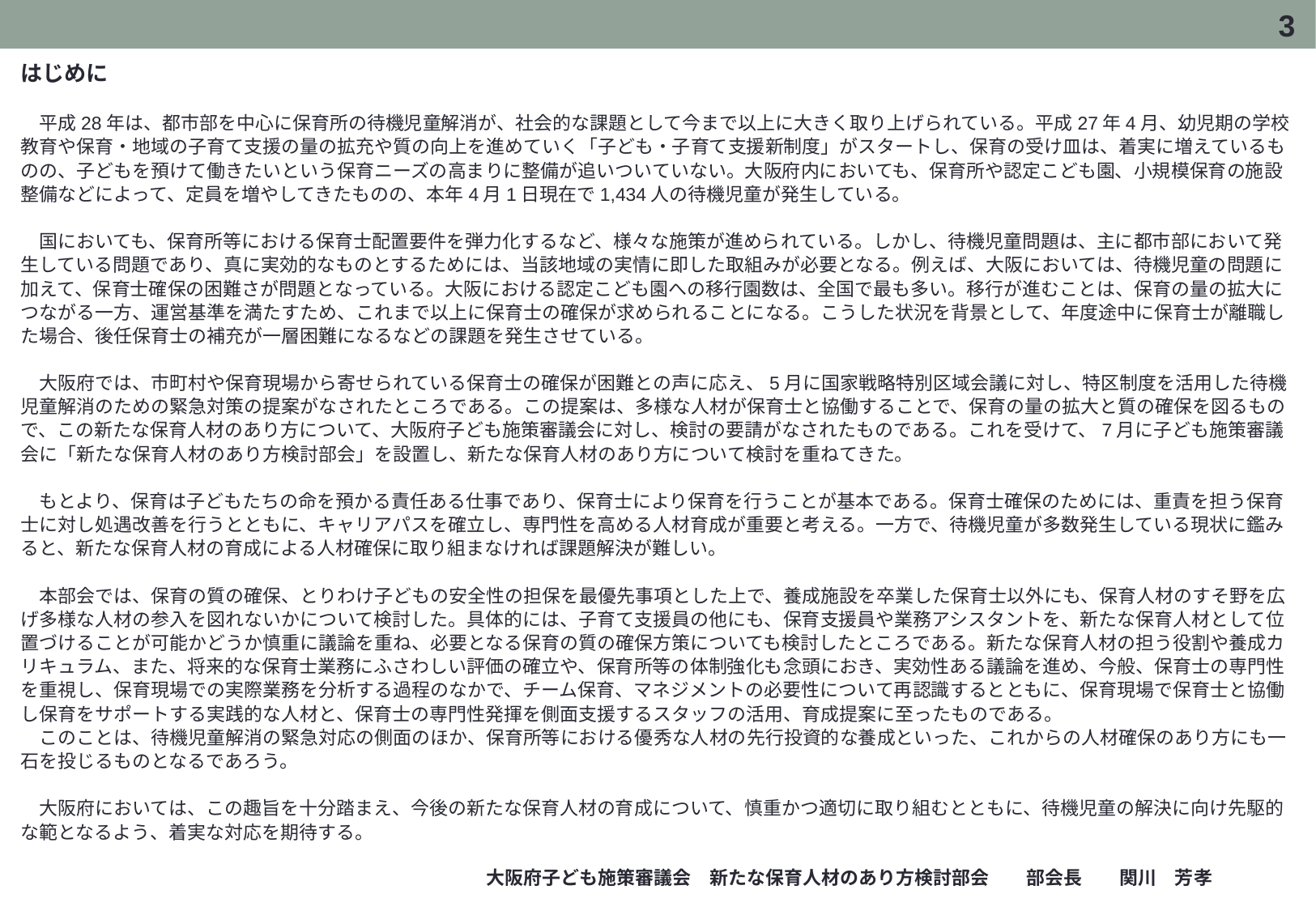

3
はじめに

　平成28年は、都市部を中心に保育所の待機児童解消が、社会的な課題として今まで以上に大きく取り上げられている。平成27年4月、幼児期の学校教育や保育・地域の子育て支援の量の拡充や質の向上を進めていく「子ども・子育て支援新制度」がスタートし、保育の受け皿は、着実に増えているものの、子どもを預けて働きたいという保育ニーズの高まりに整備が追いついていない。大阪府内においても、保育所や認定こども園、小規模保育の施設整備などによって、定員を増やしてきたものの、本年4月1日現在で1,434人の待機児童が発生している。

　国においても、保育所等における保育士配置要件を弾力化するなど、様々な施策が進められている。しかし、待機児童問題は、主に都市部において発生している問題であり、真に実効的なものとするためには、当該地域の実情に即した取組みが必要となる。例えば、大阪においては、待機児童の問題に加えて、保育士確保の困難さが問題となっている。大阪における認定こども園への移行園数は、全国で最も多い。移行が進むことは、保育の量の拡大につながる一方、運営基準を満たすため、これまで以上に保育士の確保が求められることになる。こうした状況を背景として、年度途中に保育士が離職した場合、後任保育士の補充が一層困難になるなどの課題を発生させている。

　大阪府では、市町村や保育現場から寄せられている保育士の確保が困難との声に応え、5月に国家戦略特別区域会議に対し、特区制度を活用した待機児童解消のための緊急対策の提案がなされたところである。この提案は、多様な人材が保育士と協働することで、保育の量の拡大と質の確保を図るもので、この新たな保育人材のあり方について、大阪府子ども施策審議会に対し、検討の要請がなされたものである。これを受けて、7月に子ども施策審議会に「新たな保育人材のあり方検討部会」を設置し、新たな保育人材のあり方について検討を重ねてきた。

　もとより、保育は子どもたちの命を預かる責任ある仕事であり、保育士により保育を行うことが基本である。保育士確保のためには、重責を担う保育士に対し処遇改善を行うとともに、キャリアパスを確立し、専門性を高める人材育成が重要と考える。一方で、待機児童が多数発生している現状に鑑みると、新たな保育人材の育成による人材確保に取り組まなければ課題解決が難しい。

　本部会では、保育の質の確保、とりわけ子どもの安全性の担保を最優先事項とした上で、養成施設を卒業した保育士以外にも、保育人材のすそ野を広げ多様な人材の参入を図れないかについて検討した。具体的には、子育て支援員の他にも、保育支援員や業務アシスタントを、新たな保育人材として位置づけることが可能かどうか慎重に議論を重ね、必要となる保育の質の確保方策についても検討したところである。新たな保育人材の担う役割や養成カリキュラム、また、将来的な保育士業務にふさわしい評価の確立や、保育所等の体制強化も念頭におき、実効性ある議論を進め、今般、保育士の専門性を重視し、保育現場での実際業務を分析する過程のなかで、チーム保育、マネジメントの必要性について再認識するとともに、保育現場で保育士と協働し保育をサポートする実践的な人材と、保育士の専門性発揮を側面支援するスタッフの活用、育成提案に至ったものである。
　このことは、待機児童解消の緊急対応の側面のほか、保育所等における優秀な人材の先行投資的な養成といった、これからの人材確保のあり方にも一石を投じるものとなるであろう。

　大阪府においては、この趣旨を十分踏まえ、今後の新たな保育人材の育成について、慎重かつ適切に取り組むとともに、待機児童の解決に向け先駆的な範となるよう、着実な対応を期待する。

　　　　　　　　　　　　　　　　　　　　　　　　　大阪府子ども施策審議会　新たな保育人材のあり方検討部会　　部会長　　関川　芳孝